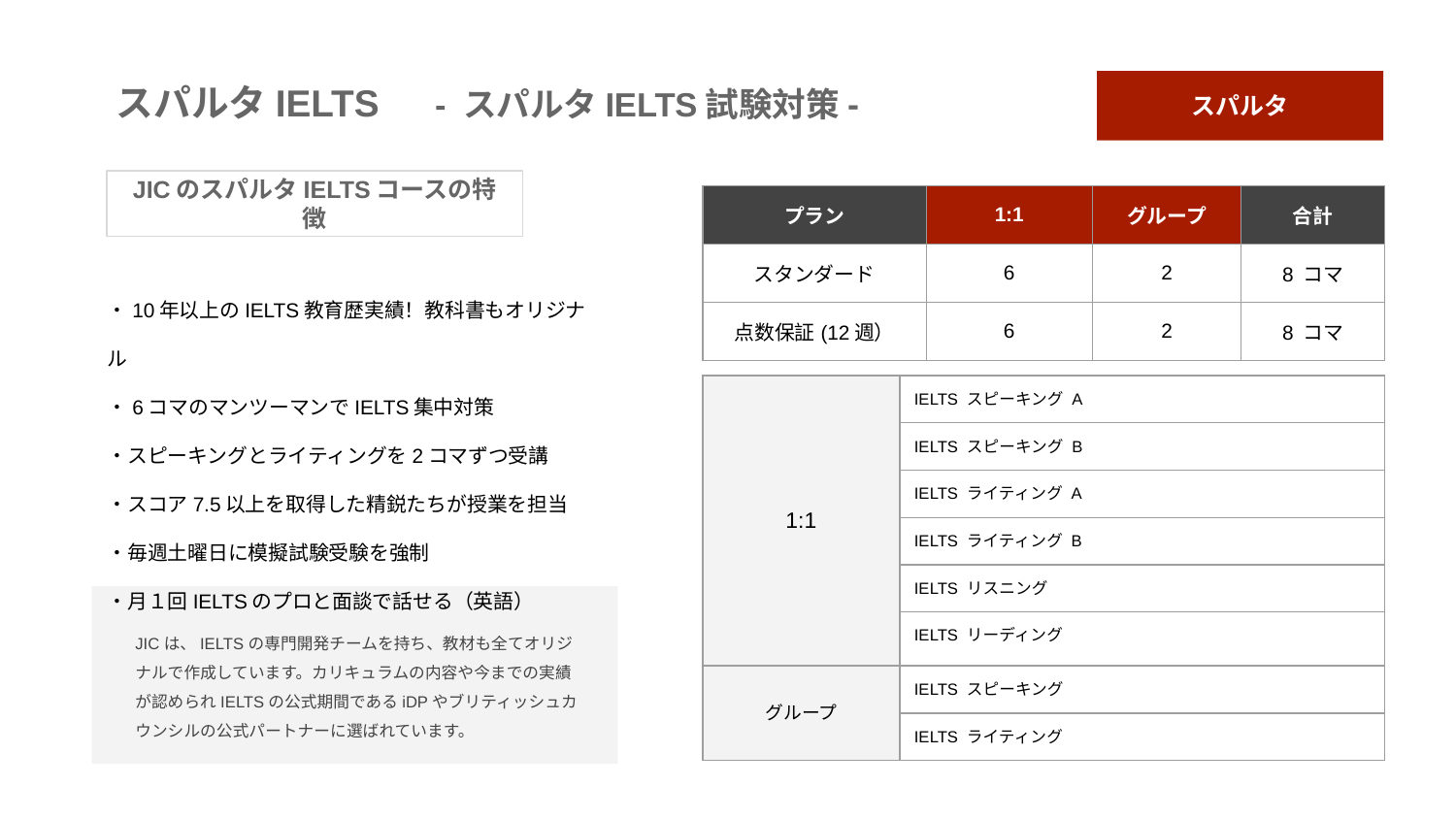

スパルタIELTS　- スパルタIELTS試験対策-
スパルタ
JICのスパルタIELTSコースの特徴
| プラン | 1:1 | グループ | 合計 |
| --- | --- | --- | --- |
| スタンダード | 6 | 2 | 8 コマ |
| 点数保証(12週） | 6 | 2 | 8 コマ |
・10年以上のIELTS教育歴実績！教科書もオリジナル
・6コマのマンツーマンでIELTS集中対策
・スピーキングとライティングを2コマずつ受講
・スコア7.5以上を取得した精鋭たちが授業を担当
・毎週土曜日に模擬試験受験を強制
・月１回IELTSのプロと面談で話せる（英語）
| 1:1 | IELTS スピーキング A |
| --- | --- |
|  | IELTS スピーキング B |
|  | IELTS ライティング A |
|  | IELTS ライティング B |
|  | IELTS リスニング |
|  | IELTS リーディング |
| グループ | IELTS スピーキング |
|  | IELTS ライティング |

JICは、IELTSの専門開発チームを持ち、教材も全てオリジナルで作成しています。カリキュラムの内容や今までの実績が認められIELTSの公式期間であるiDPやブリティッシュカウンシルの公式パートナーに選ばれています。